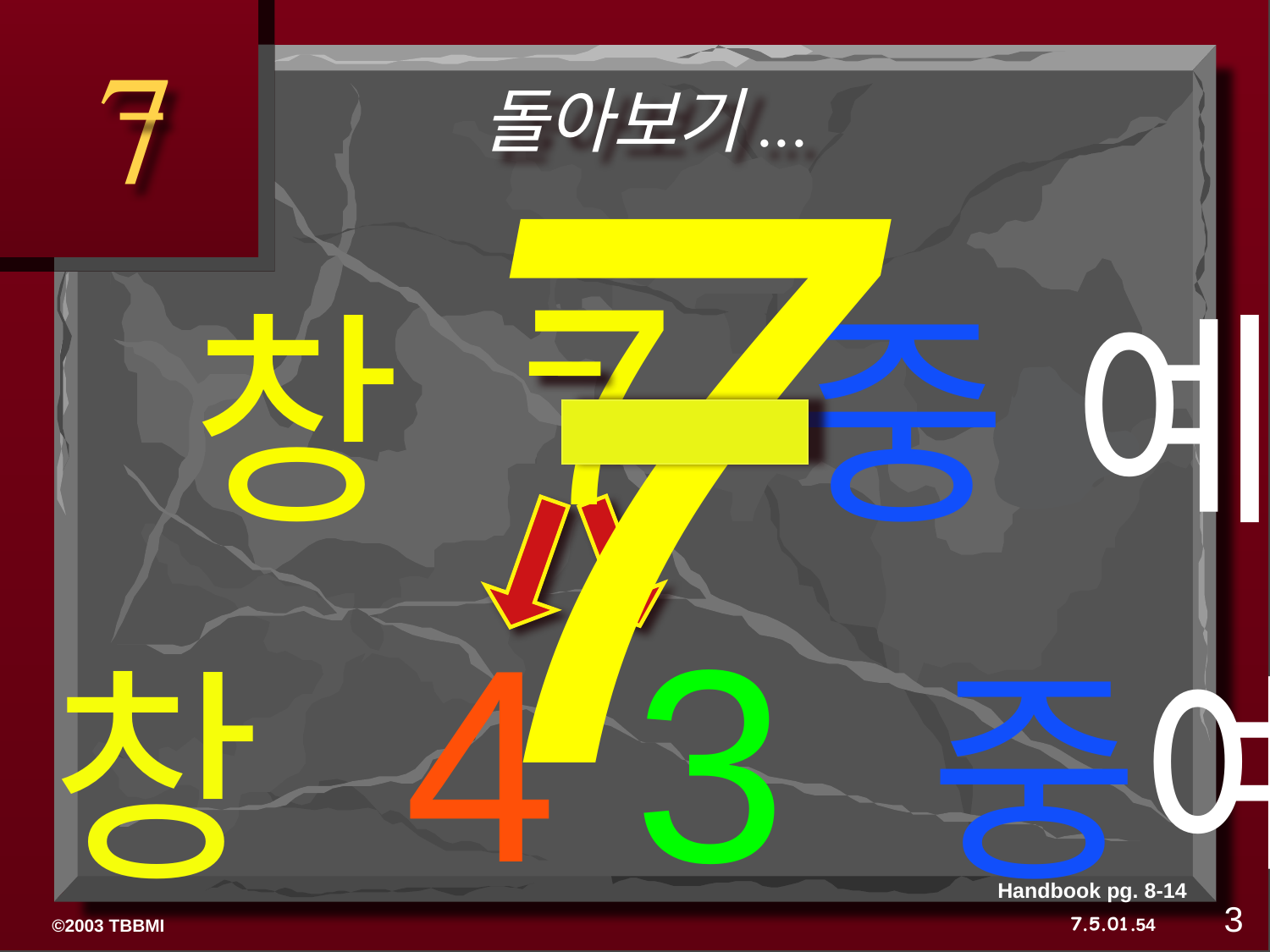

7

7
돌아보기...

 창 7 중 예

 창 4 3 중예

Handbook pg. 8-14
3
54